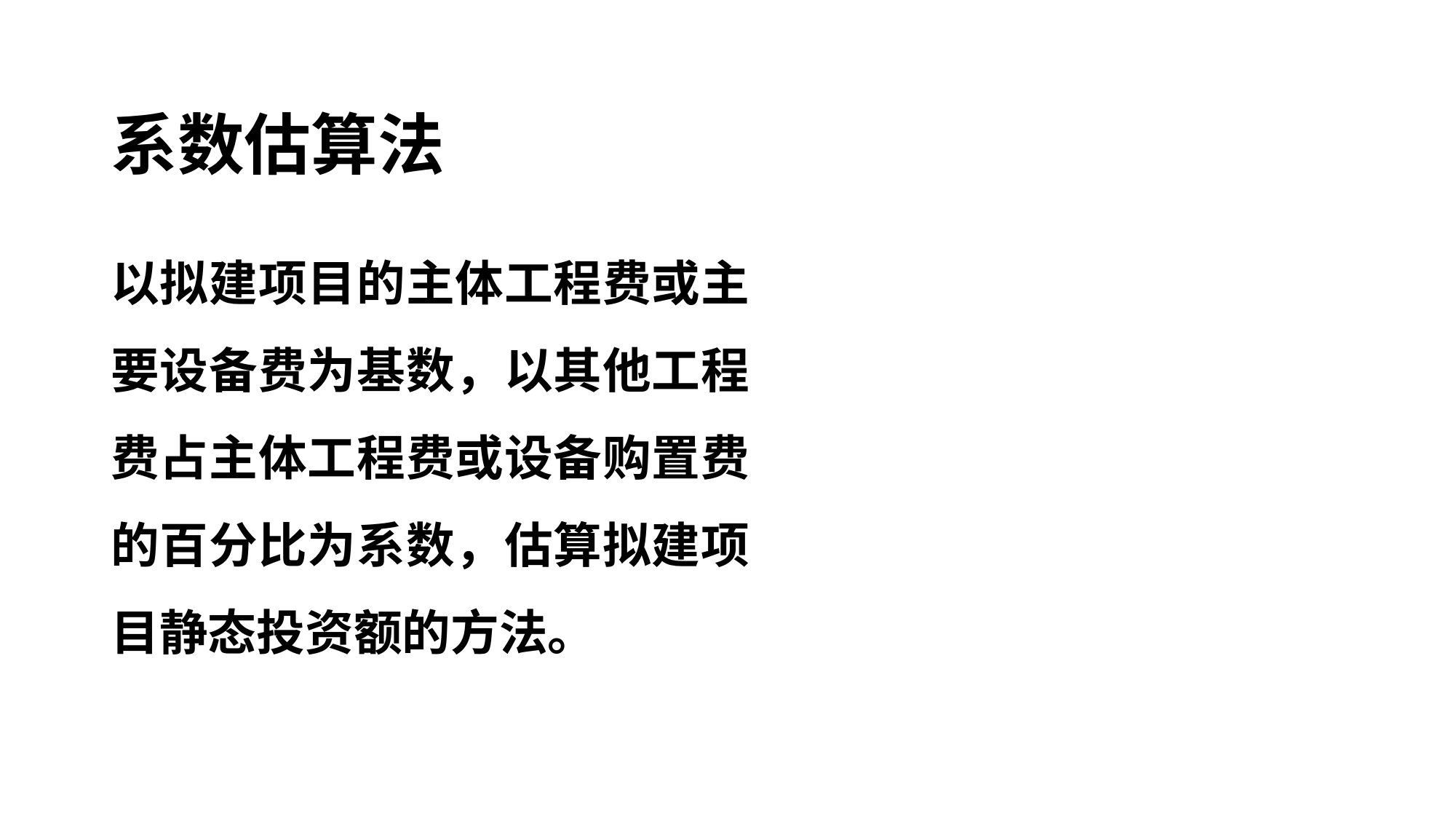

# 系数估算法
以拟建项目的主体工程费或主要设备费为基数，以其他工程费占主体工程费或设备购置费的百分比为系数，估算拟建项目静态投资额的方法。